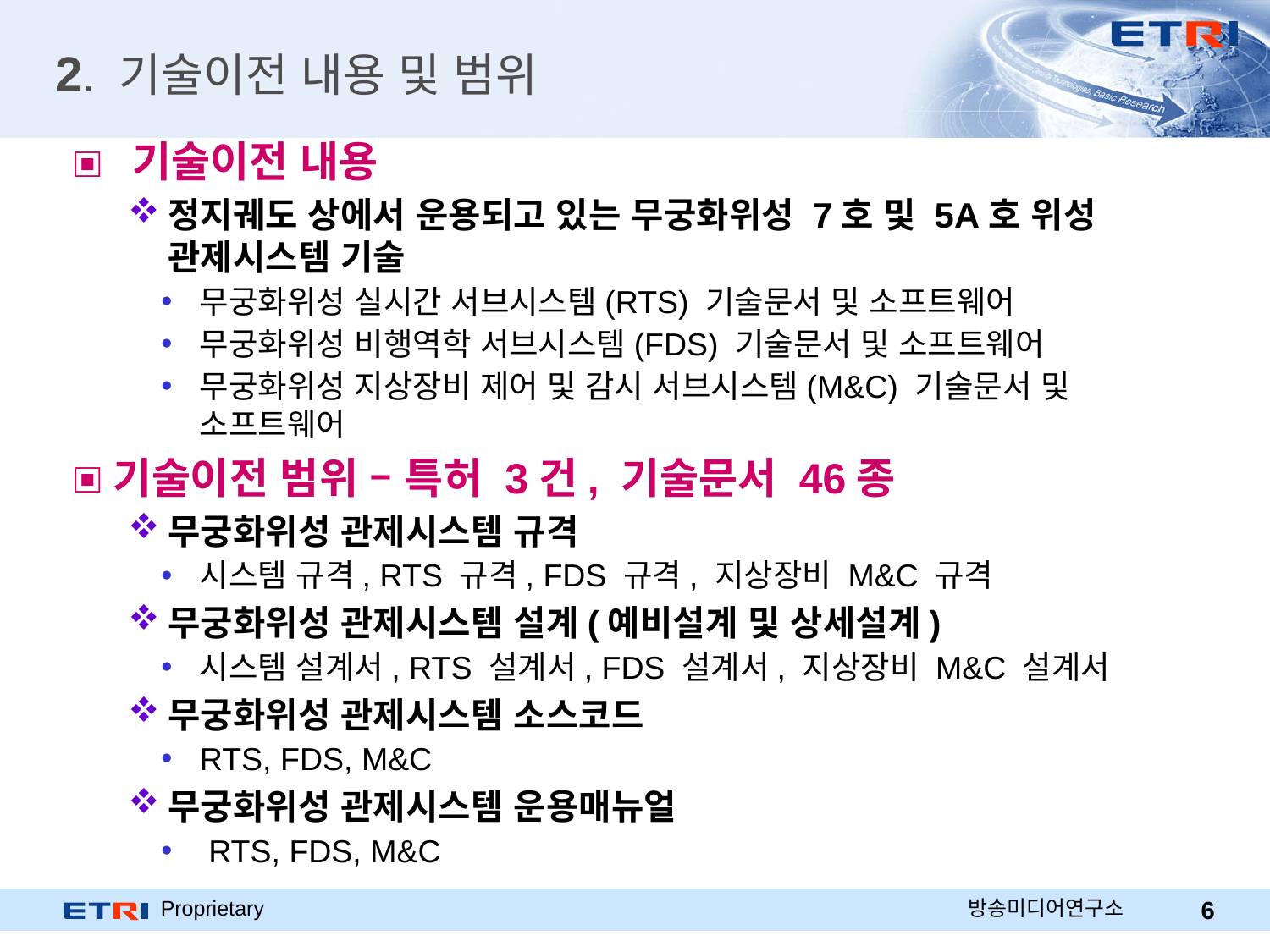

# 2. 기술이전 내용 및 범위
 기술이전 내용
정지궤도 상에서 운용되고 있는 무궁화위성 7호 및 5A호 위성 관제시스템 기술
무궁화위성 실시간 서브시스템(RTS) 기술문서 및 소프트웨어
무궁화위성 비행역학 서브시스템(FDS) 기술문서 및 소프트웨어
무궁화위성 지상장비 제어 및 감시 서브시스템(M&C) 기술문서 및 소프트웨어
기술이전 범위 – 특허 3건, 기술문서 46종
무궁화위성 관제시스템 규격
시스템 규격, RTS 규격, FDS 규격, 지상장비 M&C 규격
무궁화위성 관제시스템 설계(예비설계 및 상세설계)
시스템 설계서, RTS 설계서, FDS 설계서, 지상장비 M&C 설계서
무궁화위성 관제시스템 소스코드
RTS, FDS, M&C
무궁화위성 관제시스템 운용매뉴얼
 RTS, FDS, M&C
방송미디어연구소
6